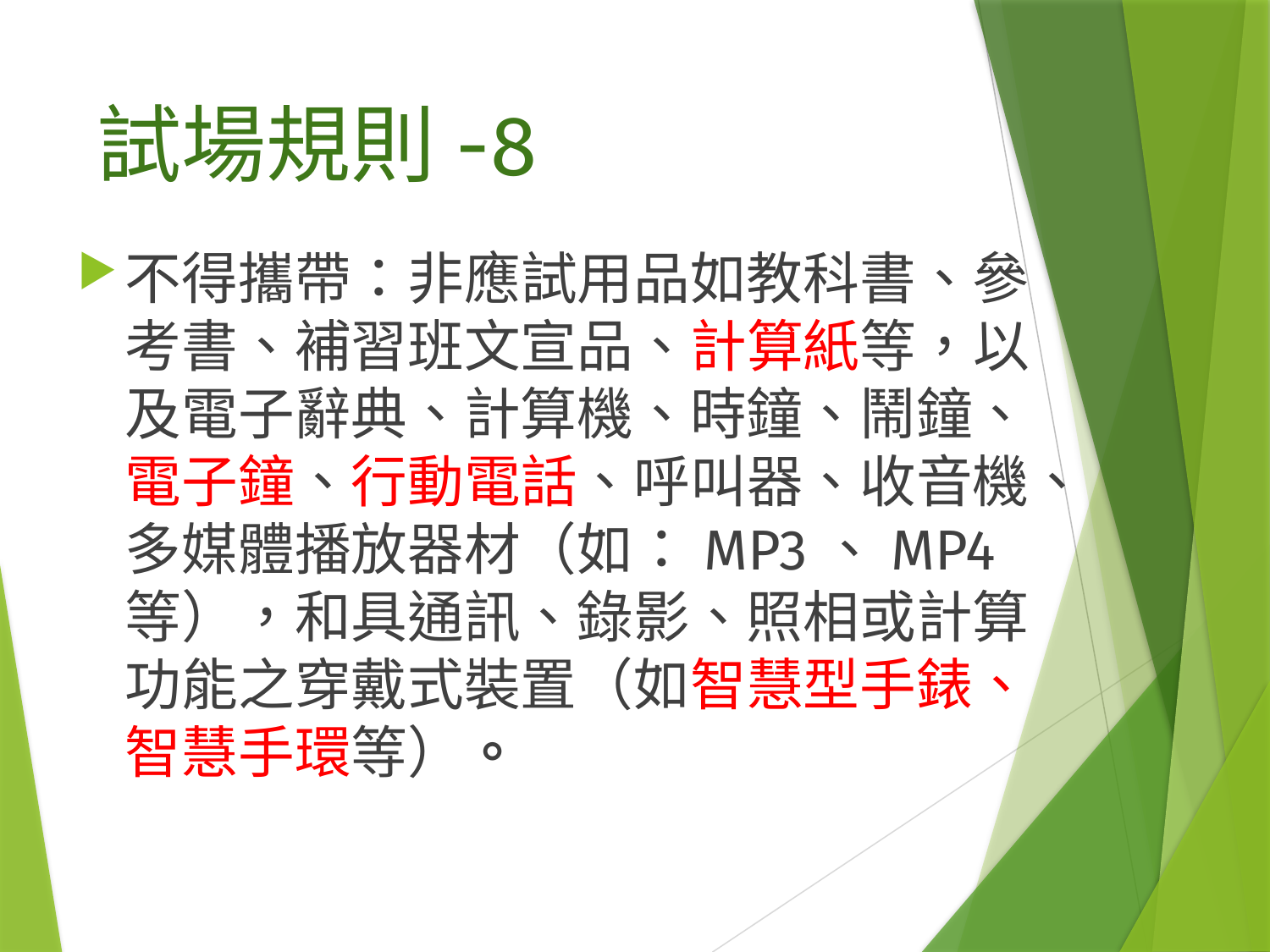

# 試場規則-8
不得攜帶：非應試用品如教科書、參考書、補習班文宣品、計算紙等，以及電子辭典、計算機、時鐘、鬧鐘、電子鐘、行動電話、呼叫器、收音機、多媒體播放器材（如：MP3、MP4 等），和具通訊、錄影、照相或計算功能之穿戴式裝置（如智慧型手錶、智慧手環等）。